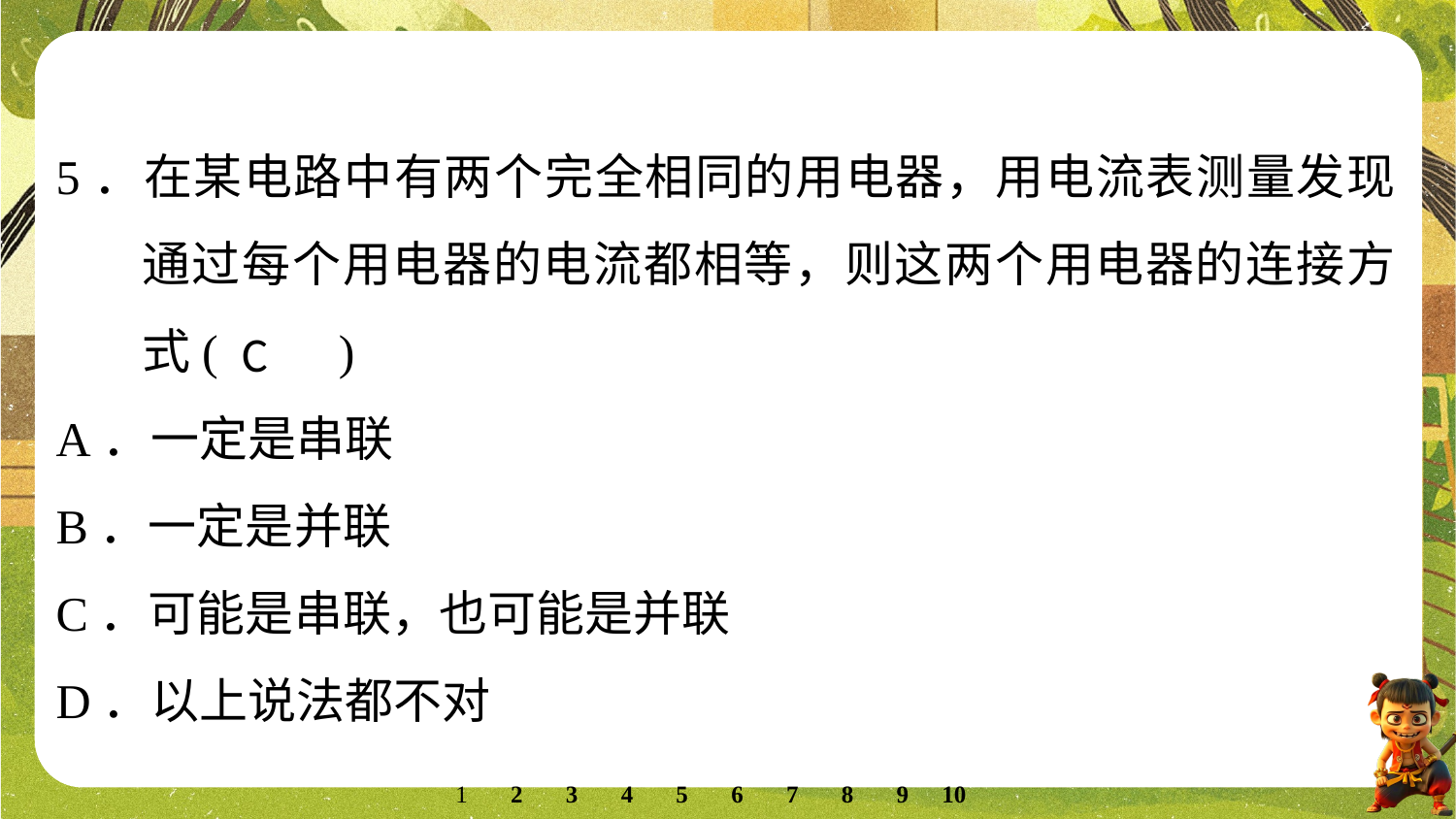

5．在某电路中有两个完全相同的用电器，用电流表测量发现通过每个用电器的电流都相等，则这两个用电器的连接方式(　　)
A．一定是串联
B．一定是并联
C．可能是串联，也可能是并联
D．以上说法都不对
C
2
3
4
5
6
7
8
9
10
1